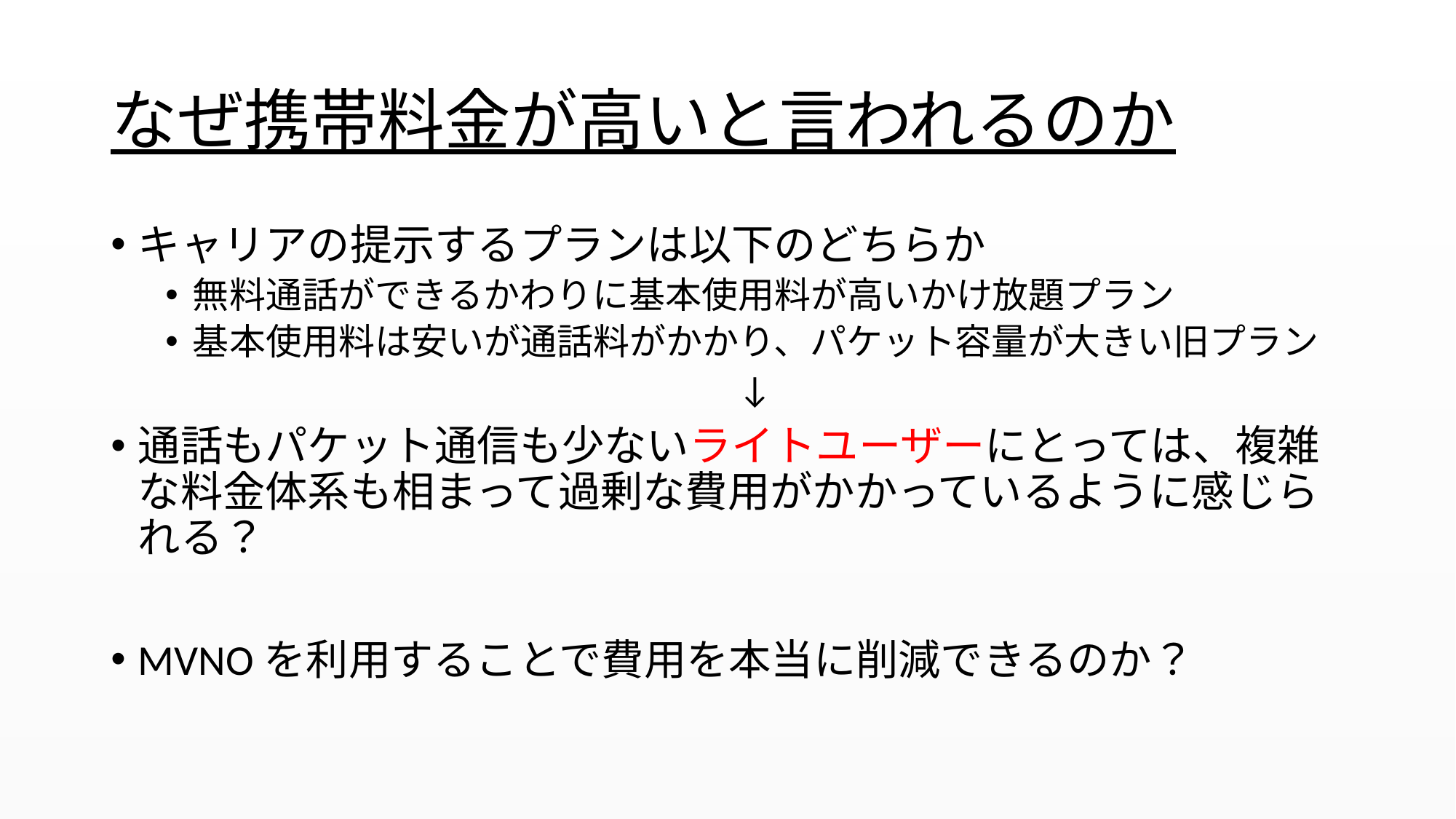

# なぜ携帯料金が高いと言われるのか
キャリアの提示するプランは以下のどちらか
無料通話ができるかわりに基本使用料が高いかけ放題プラン
基本使用料は安いが通話料がかかり、パケット容量が大きい旧プラン
↓
通話もパケット通信も少ないライトユーザーにとっては、複雑な料金体系も相まって過剰な費用がかかっているように感じられる？

MVNOを利用することで費用を本当に削減できるのか？